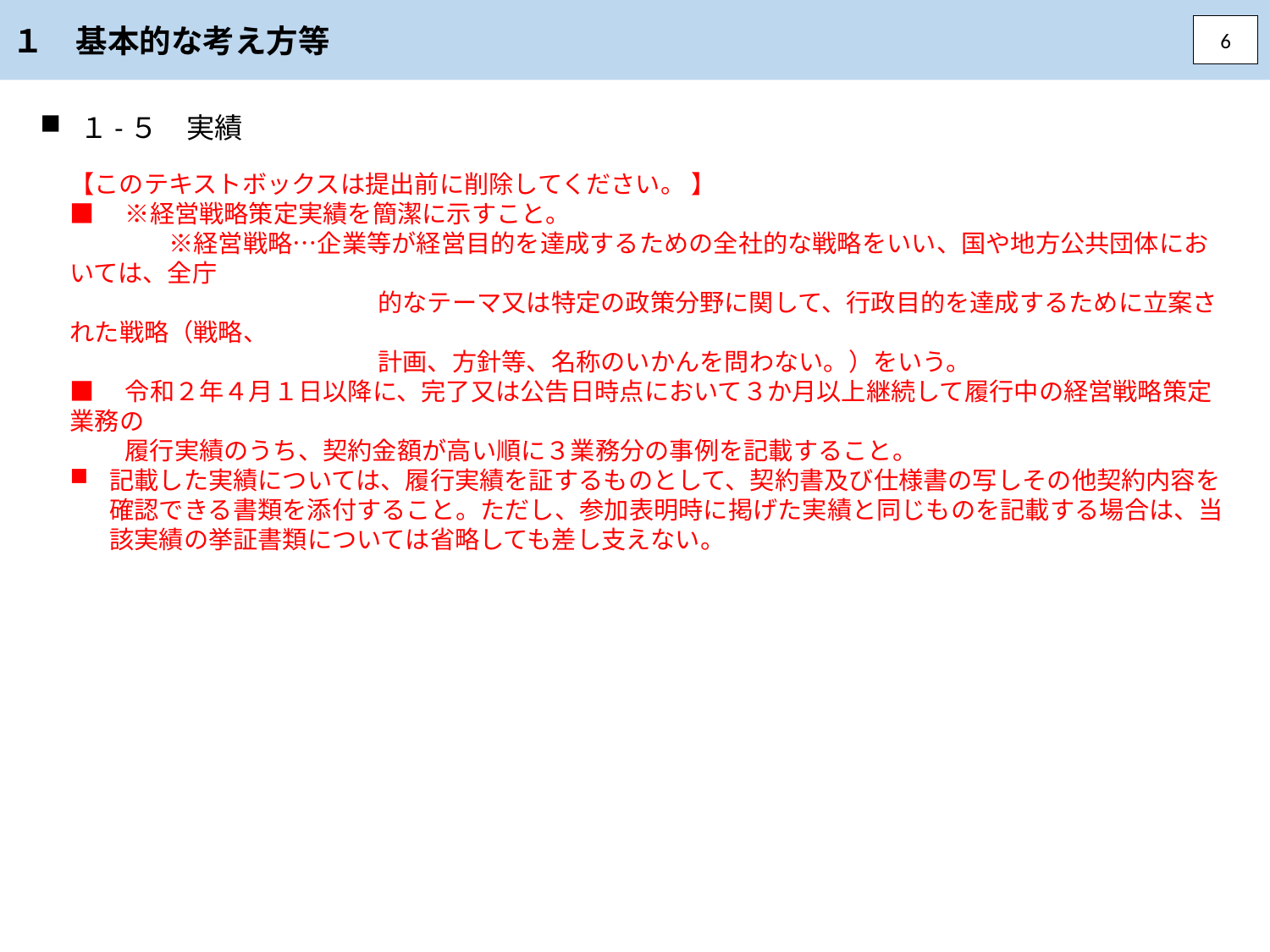

１　基本的な考え方等
6
１-５　実績
【このテキストボックスは提出前に削除してください。 】
■　※経営戦略策定実績を簡潔に示すこと。
　　　　※経営戦略…企業等が経営目的を達成するための全社的な戦略をいい、国や地方公共団体においては、全庁
　　　　　　　　　　　　  的なテーマ又は特定の政策分野に関して、行政目的を達成するために立案された戦略（戦略、
　　　　　　　　　　　　  計画、方針等、名称のいかんを問わない。）をいう。
■　令和２年４月１日以降に、完了又は公告日時点において３か月以上継続して履行中の経営戦略策定業務の
　　 履行実績のうち、契約金額が高い順に３業務分の事例を記載すること。
記載した実績については、履行実績を証するものとして、契約書及び仕様書の写しその他契約内容を確認できる書類を添付すること。ただし、参加表明時に掲げた実績と同じものを記載する場合は、当該実績の挙証書類については省略しても差し支えない。